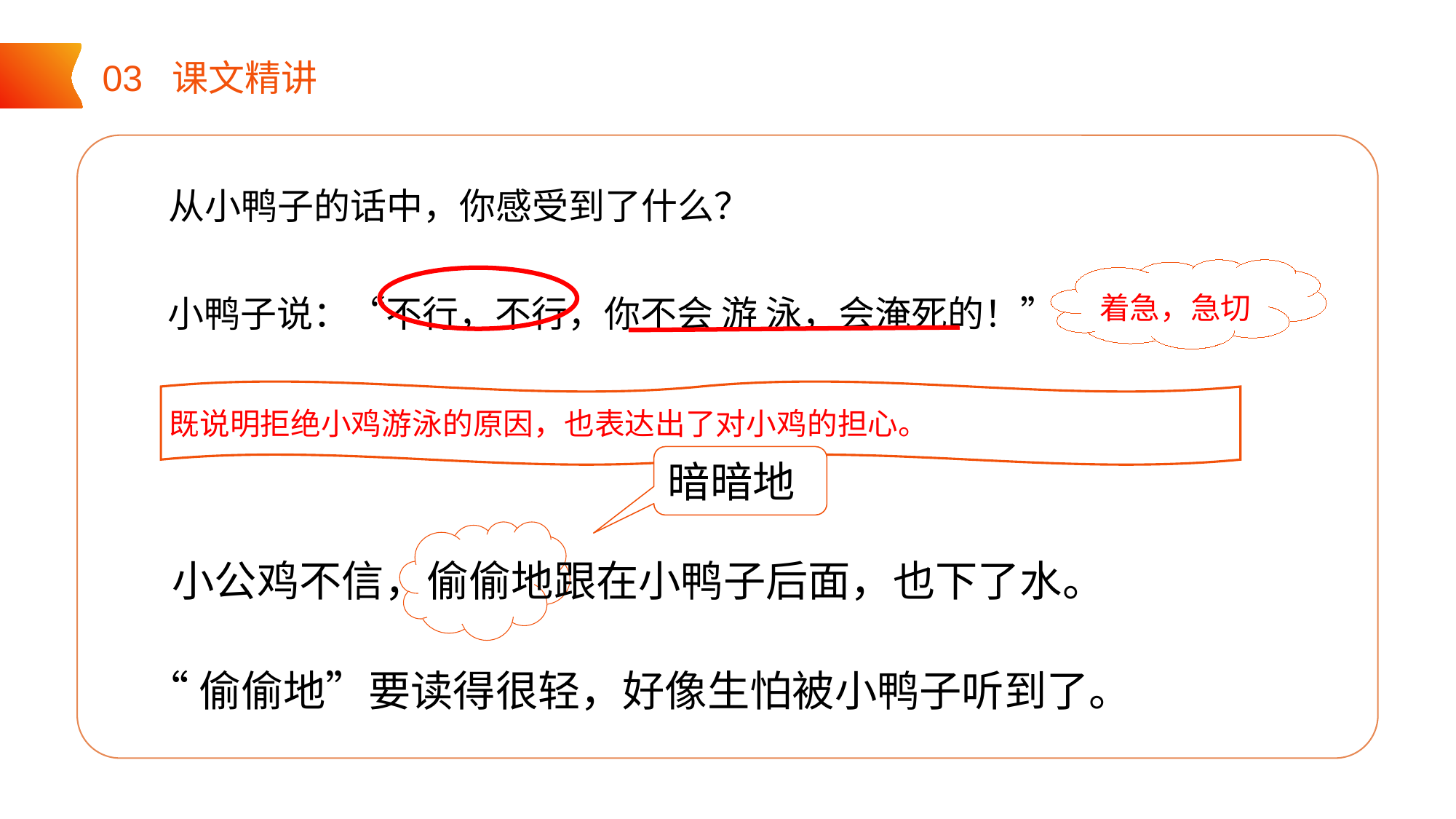

03  课文精讲

从小鸭子的话中，你感受到了什么？
小鸭子说：“不行，不行，你不会 游 泳，会淹死的！”
着急，急切

既说明拒绝小鸡游泳的原因，也表达出了对小鸡的担心。
暗暗地

小公鸡不信，偷偷地跟在小鸭子后面，也下了水。
“偷偷地”要读得很轻，好像生怕被小鸭子听到了。